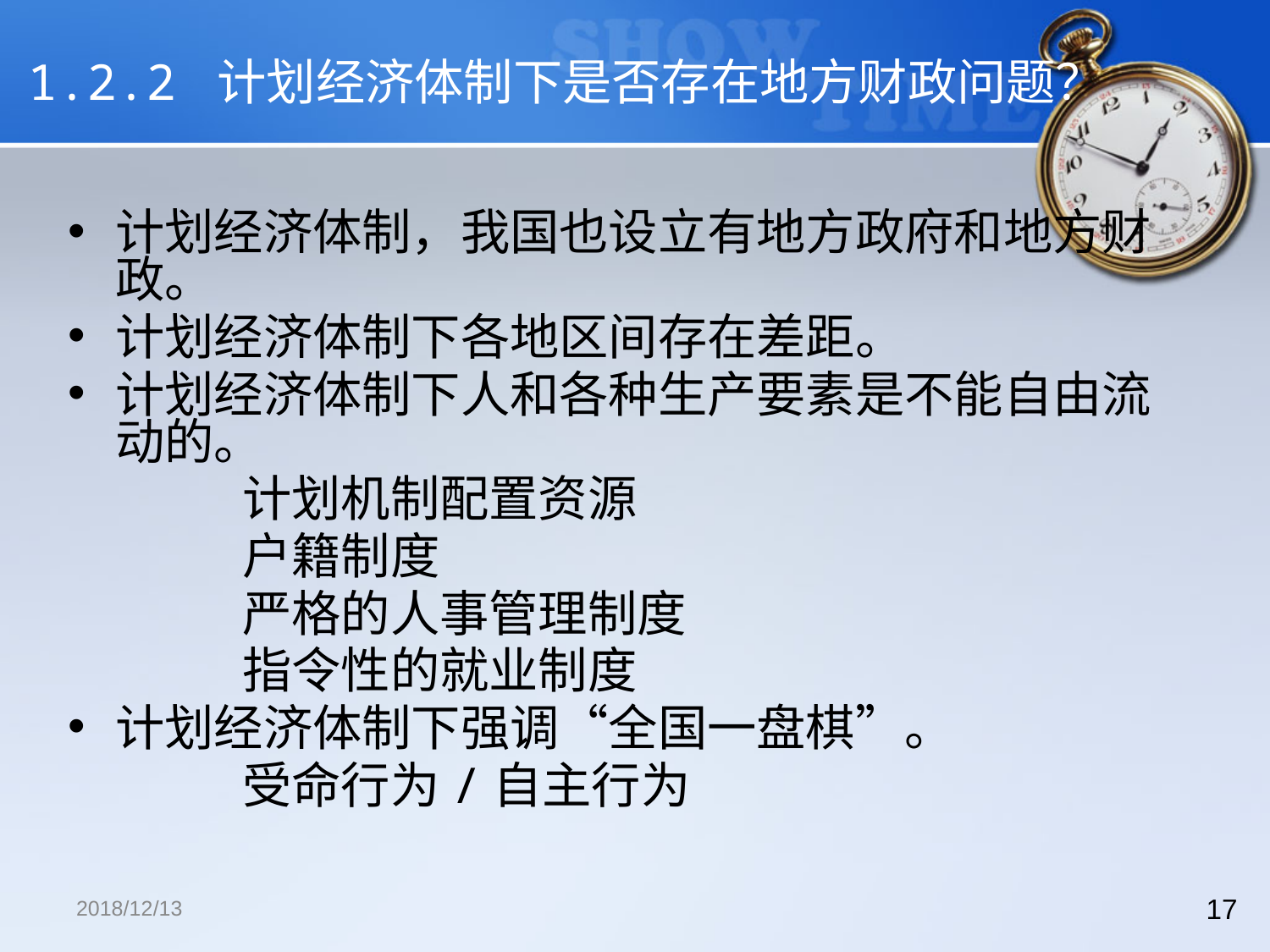

# 1.2.2 计划经济体制下是否存在地方财政问题？
计划经济体制，我国也设立有地方政府和地方财政。
计划经济体制下各地区间存在差距。
计划经济体制下人和各种生产要素是不能自由流动的。
		计划机制配置资源
		户籍制度
		严格的人事管理制度
		指令性的就业制度
计划经济体制下强调“全国一盘棋”。
		受命行为/自主行为
2018/12/13
17